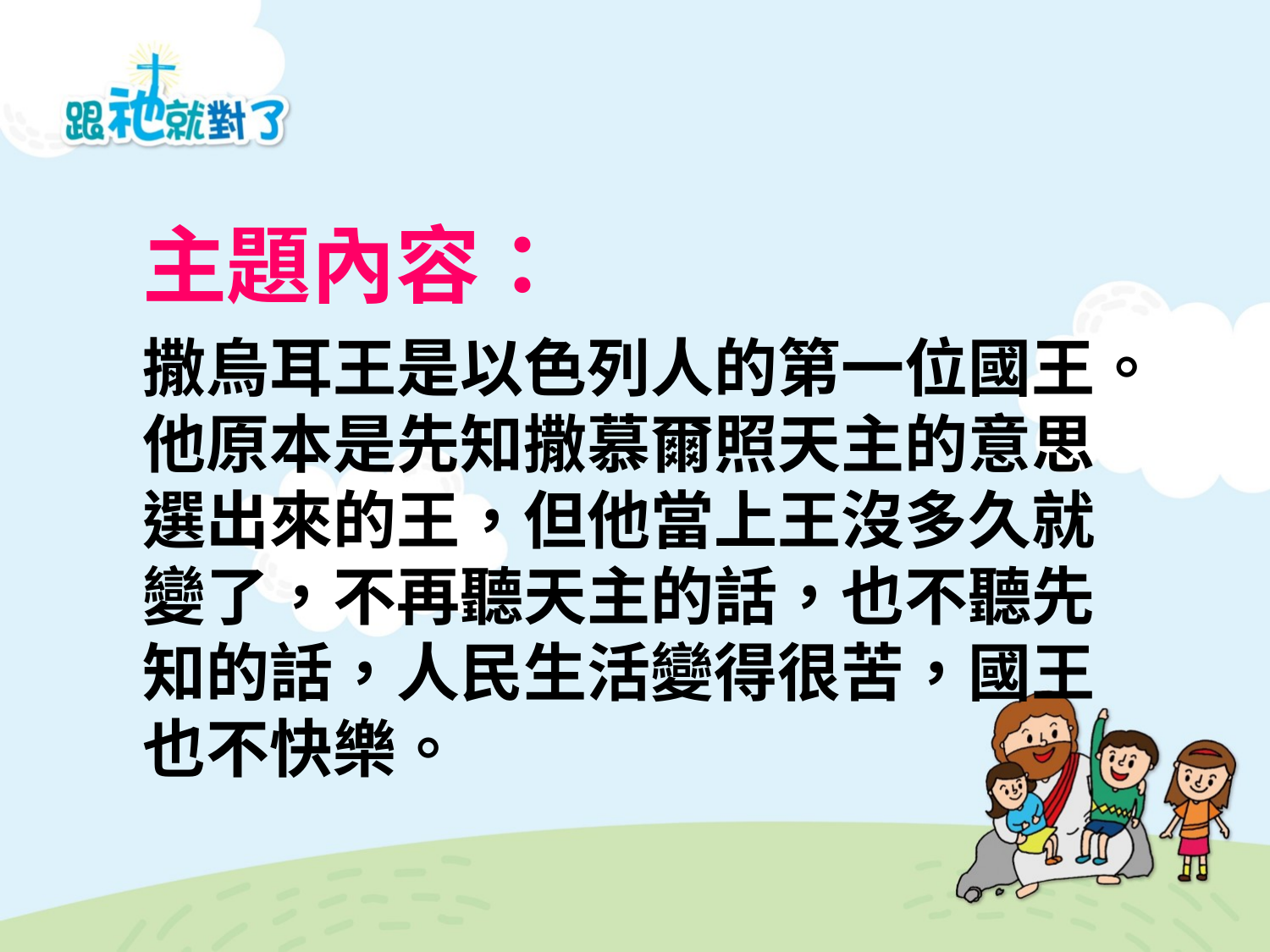

主題內容：
撒烏耳王是以色列人的第一位國王。他原本是先知撒慕爾照天主的意思選出來的王，但他當上王沒多久就變了，不再聽天主的話，也不聽先知的話，人民生活變得很苦，國王也不快樂。